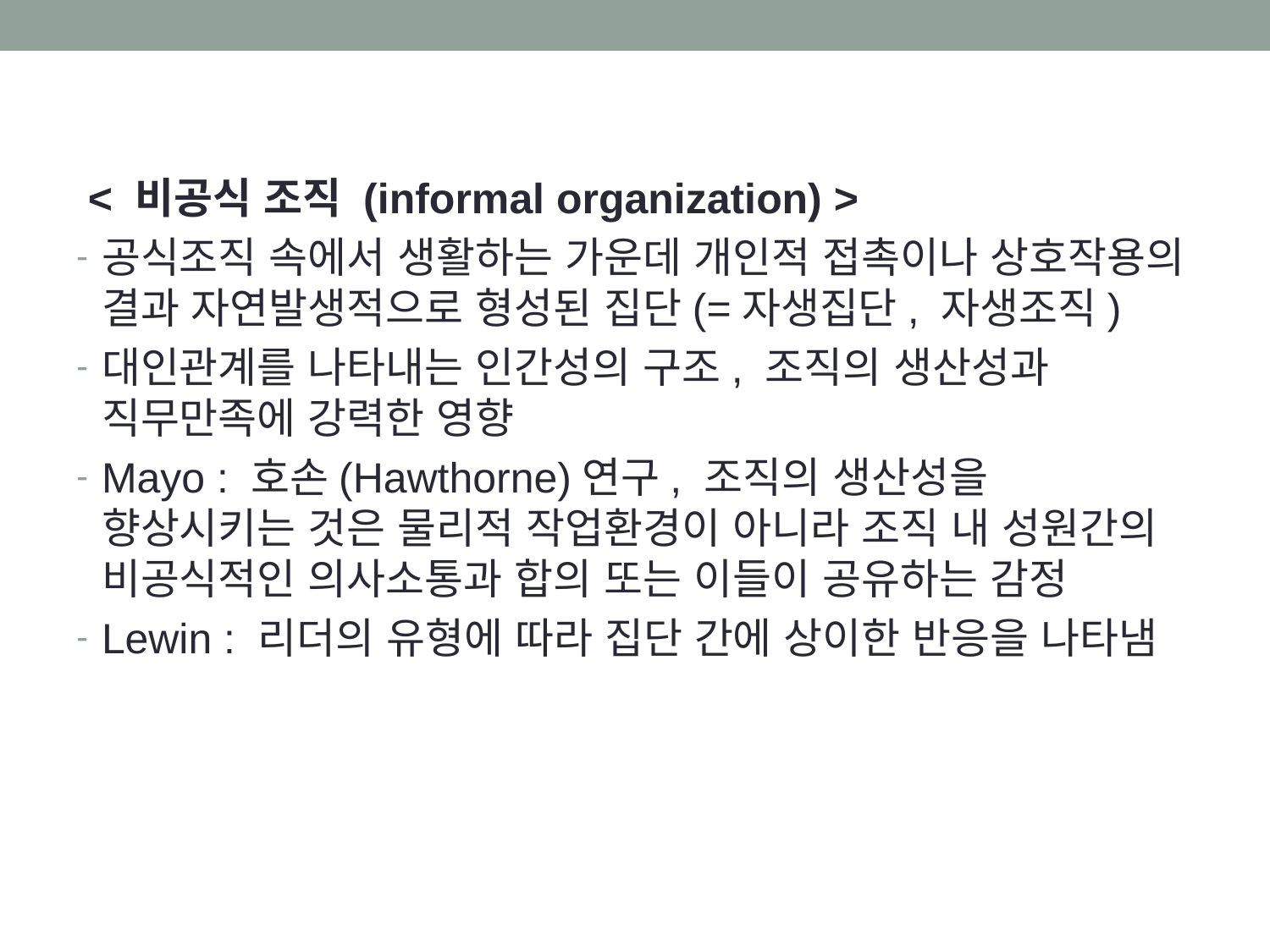

#

 < 비공식 조직 (informal organization) >
공식조직 속에서 생활하는 가운데 개인적 접촉이나 상호작용의 결과 자연발생적으로 형성된 집단(=자생집단, 자생조직)
대인관계를 나타내는 인간성의 구조, 조직의 생산성과 직무만족에 강력한 영향
Mayo : 호손(Hawthorne)연구, 조직의 생산성을 향상시키는 것은 물리적 작업환경이 아니라 조직 내 성원간의 비공식적인 의사소통과 합의 또는 이들이 공유하는 감정
Lewin : 리더의 유형에 따라 집단 간에 상이한 반응을 나타냄